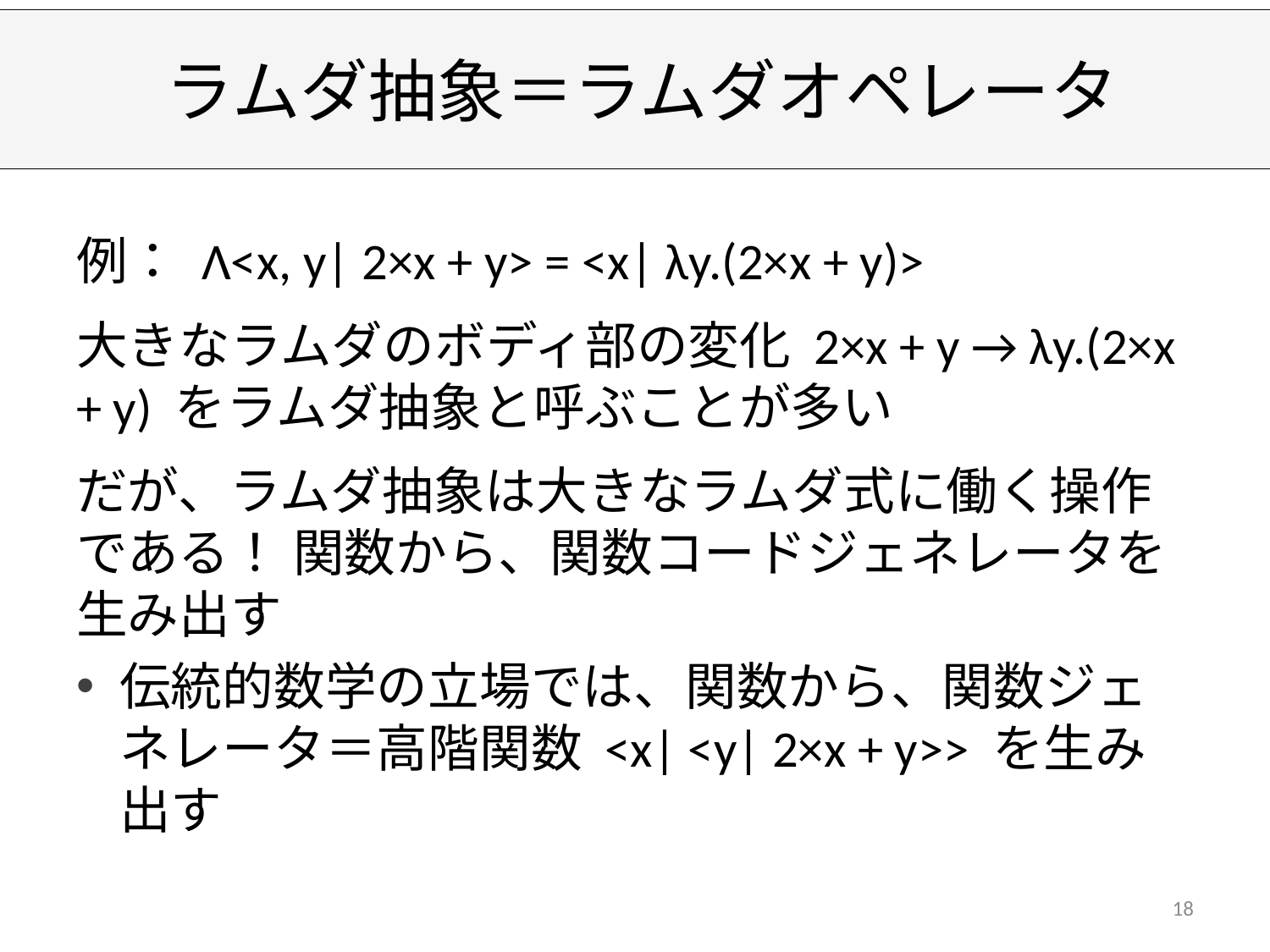

# ラムダ抽象＝ラムダオペレータ
例： Λ<x, y| 2×x + y> = <x| λy.(2×x + y)>
大きなラムダのボディ部の変化 2×x + y → λy.(2×x + y) をラムダ抽象と呼ぶことが多い
だが、ラムダ抽象は大きなラムダ式に働く操作である！ 関数から、関数コードジェネレータを生み出す
伝統的数学の立場では、関数から、関数ジェネレータ＝高階関数 <x| <y| 2×x + y>> を生み出す
18